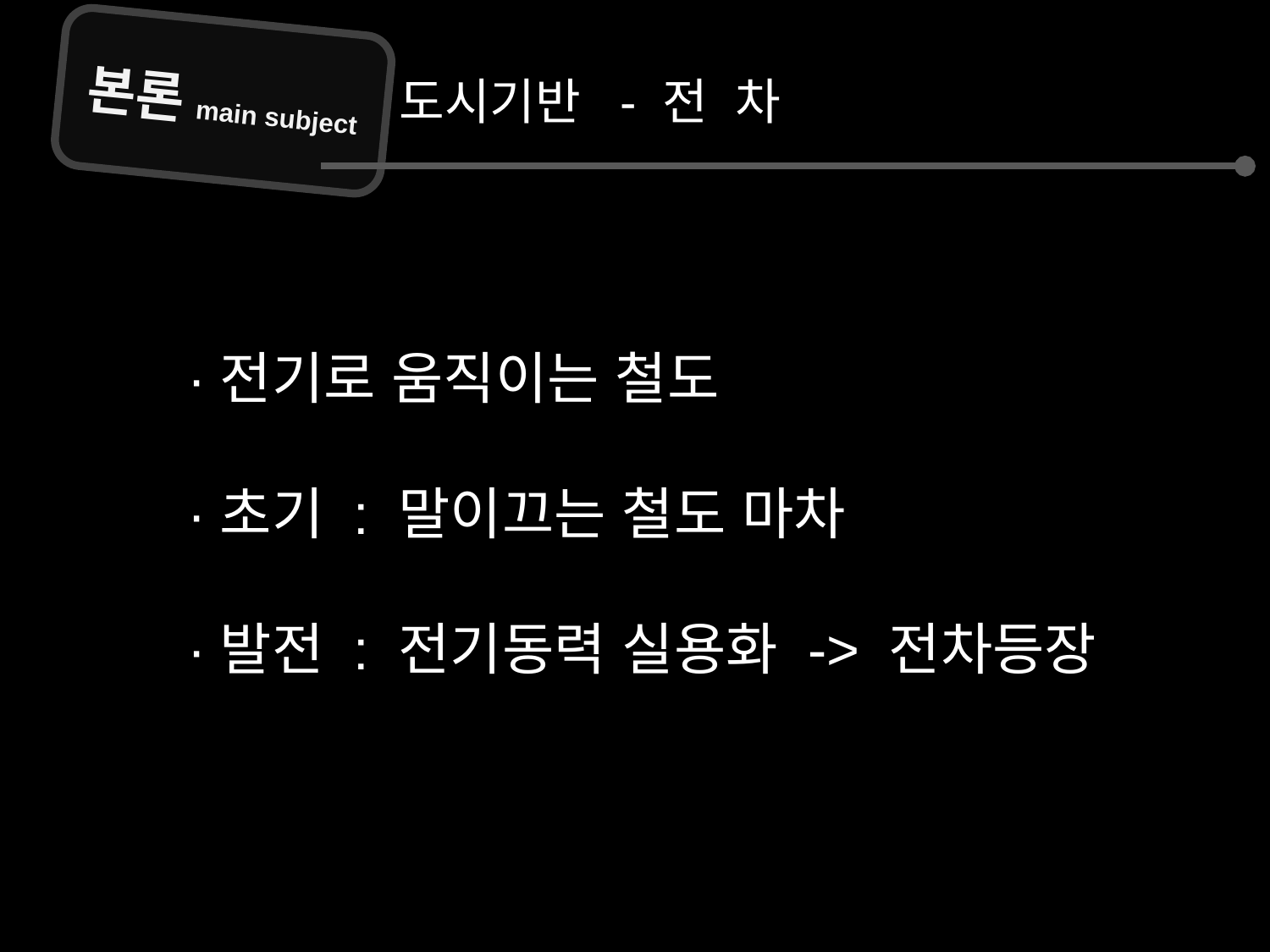

본론main subject
도시기반  - 전  차
·전기로 움직이는 철도

·초기 : 말이끄는 철도 마차

·발전 : 전기동력 실용화 -> 전차등장